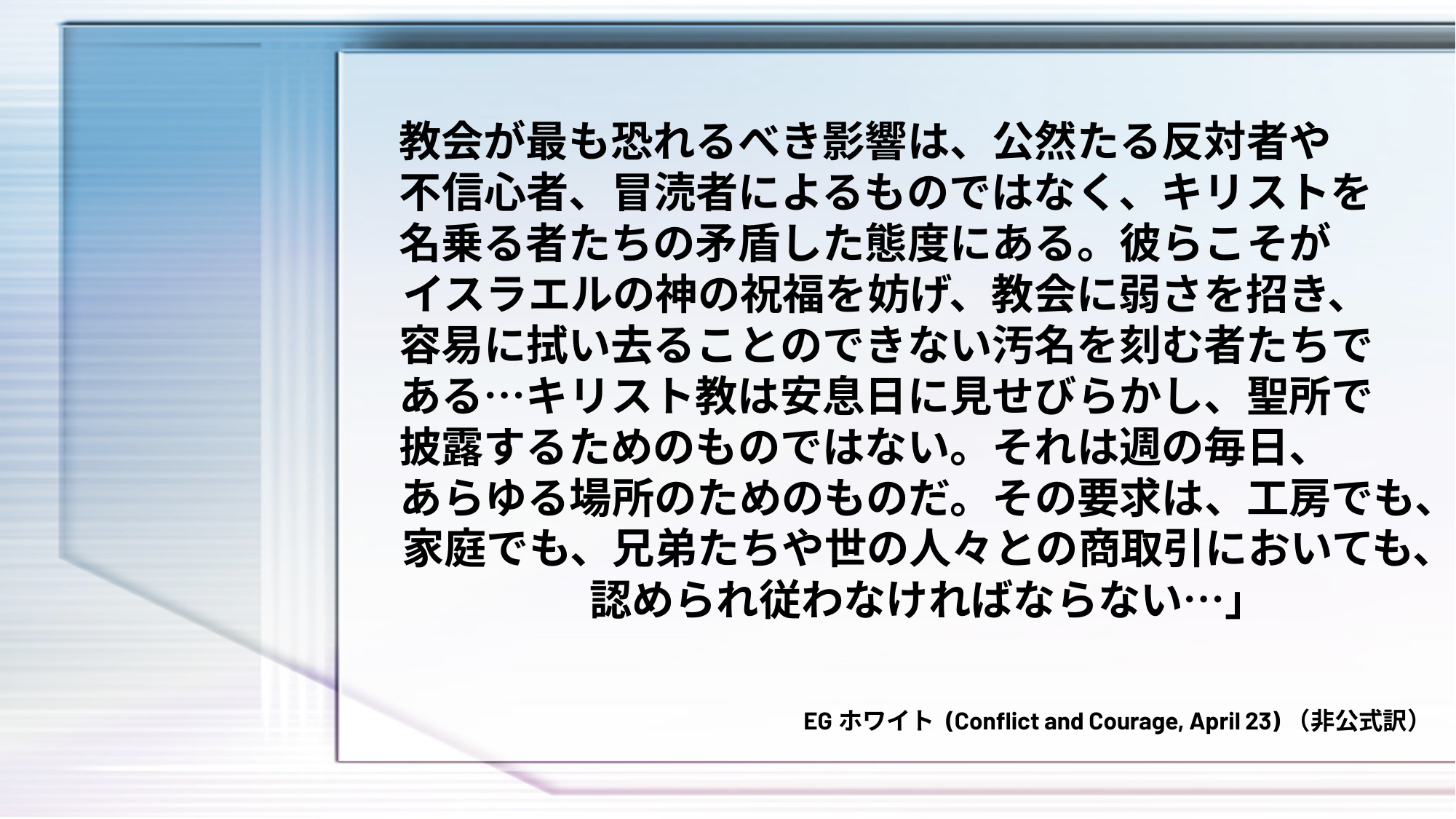

教会が最も恐れるべき影響は、公然たる反対者や　　不信心者、冒涜者によるものではなく、キリストを　名乗る者たちの矛盾した態度にある。彼らこそが　　イスラエルの神の祝福を妨げ、教会に弱さを招き、　容易に拭い去ることのできない汚名を刻む者たちで　ある…キリスト教は安息日に見せびらかし、聖所で　披露するためのものではない。それは週の毎日、　　あらゆる場所のためのものだ。その要求は、工房でも、家庭でも、兄弟たちや世の人々との商取引においても、　認められ従わなければならない…」
EGホワイト (Conflict and Courage, April 23)（非公式訳）